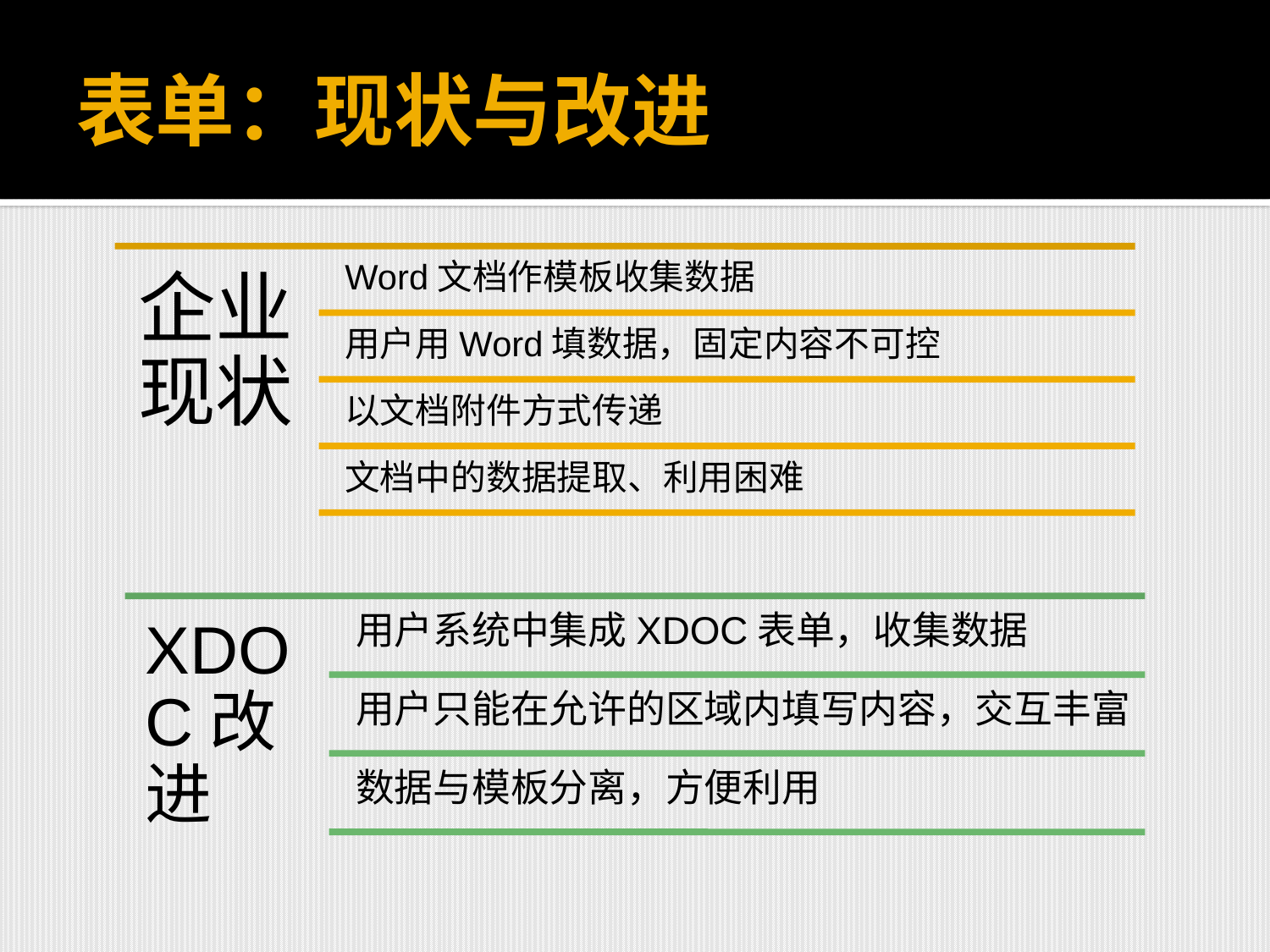

# 表单：现状与改进
企业现状
Word文档作模板收集数据
用户用Word填数据，固定内容不可控
以文档附件方式传递
文档中的数据提取、利用困难
XDOC改进
用户系统中集成XDOC表单，收集数据
用户只能在允许的区域内填写内容，交互丰富
数据与模板分离，方便利用